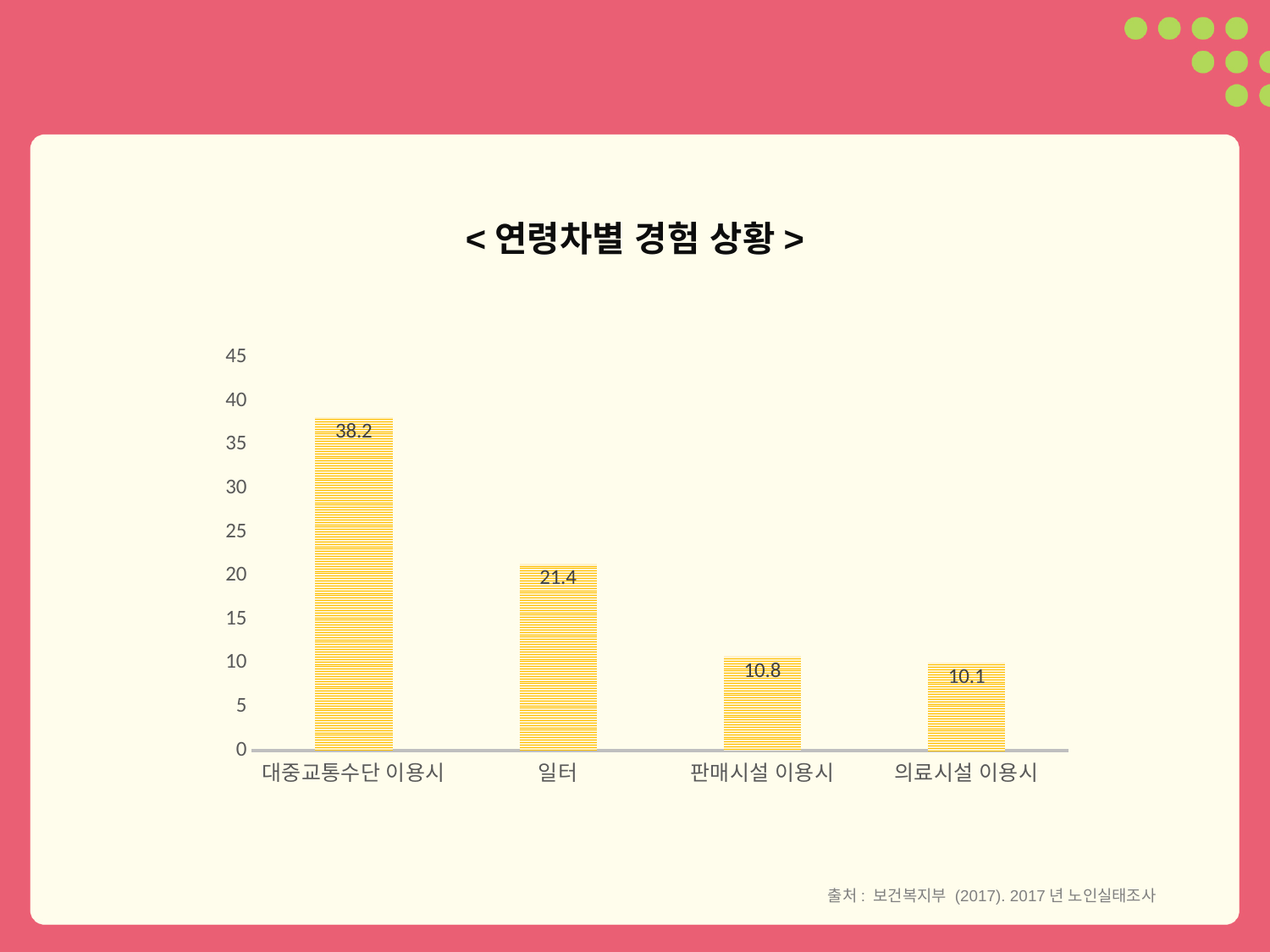

<연령차별 경험 상황>

### Chart

| Category | 계열 1 |
|---|---|
| 대중교통수단 이용시 | 38.2 |
| 일터 | 21.4 |
| 판매시설 이용시 | 10.8 |
| 의료시설 이용시 | 10.1 |
출처: 보건복지부 (2017). 2017년 노인실태조사
17